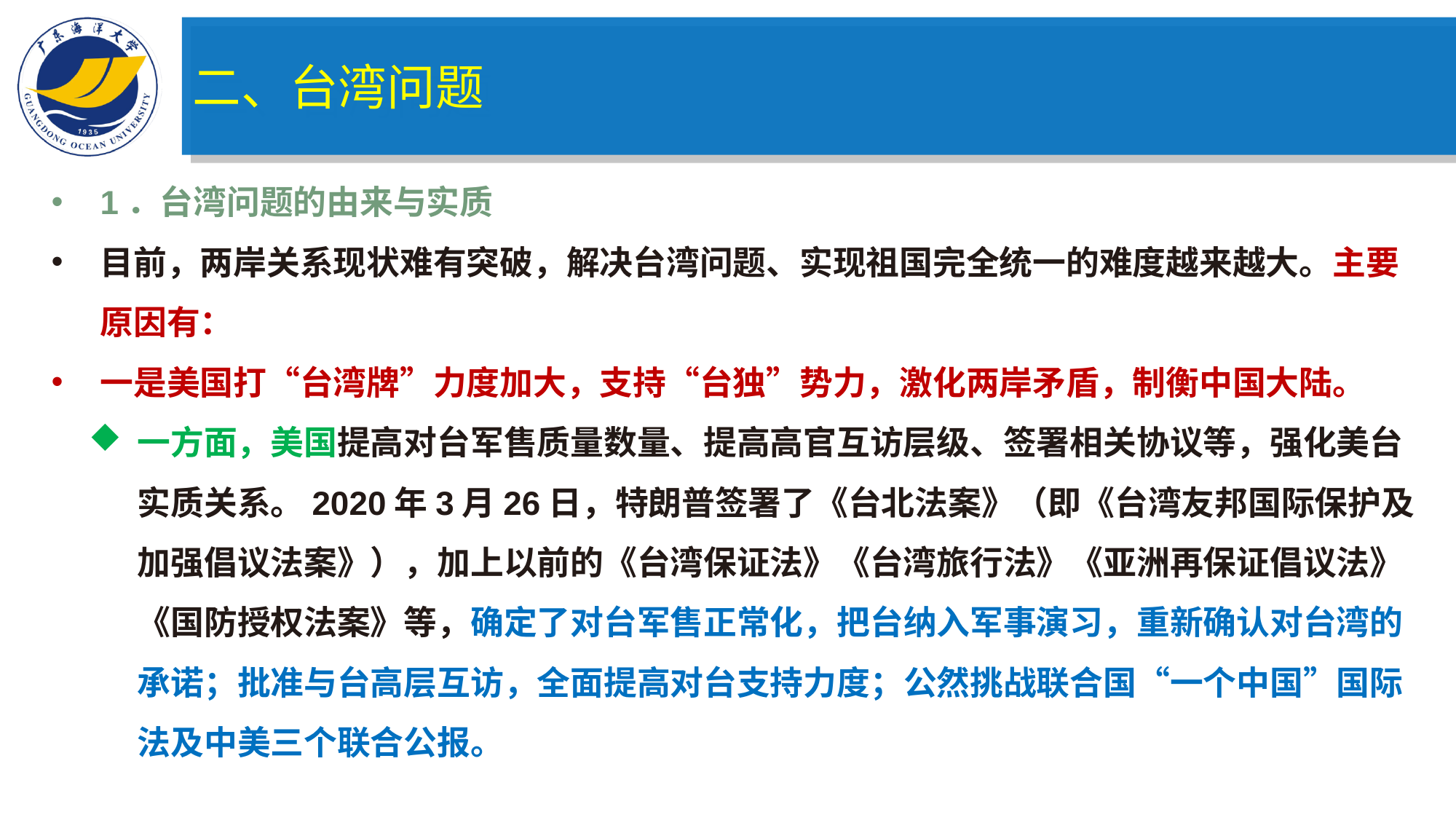

二、台湾问题
1．台湾问题的由来与实质
目前，两岸关系现状难有突破，解决台湾问题、实现祖国完全统一的难度越来越大。主要原因有：
一是美国打“台湾牌”力度加大，支持“台独”势力，激化两岸矛盾，制衡中国大陆。
一方面，美国提高对台军售质量数量、提高高官互访层级、签署相关协议等，强化美台实质关系。2020年3月26日，特朗普签署了《台北法案》（即《台湾友邦国际保护及加强倡议法案》），加上以前的《台湾保证法》《台湾旅行法》《亚洲再保证倡议法》《国防授权法案》等，确定了对台军售正常化，把台纳入军事演习，重新确认对台湾的承诺；批准与台高层互访，全面提高对台支持力度；公然挑战联合国“一个中国”国际法及中美三个联合公报。